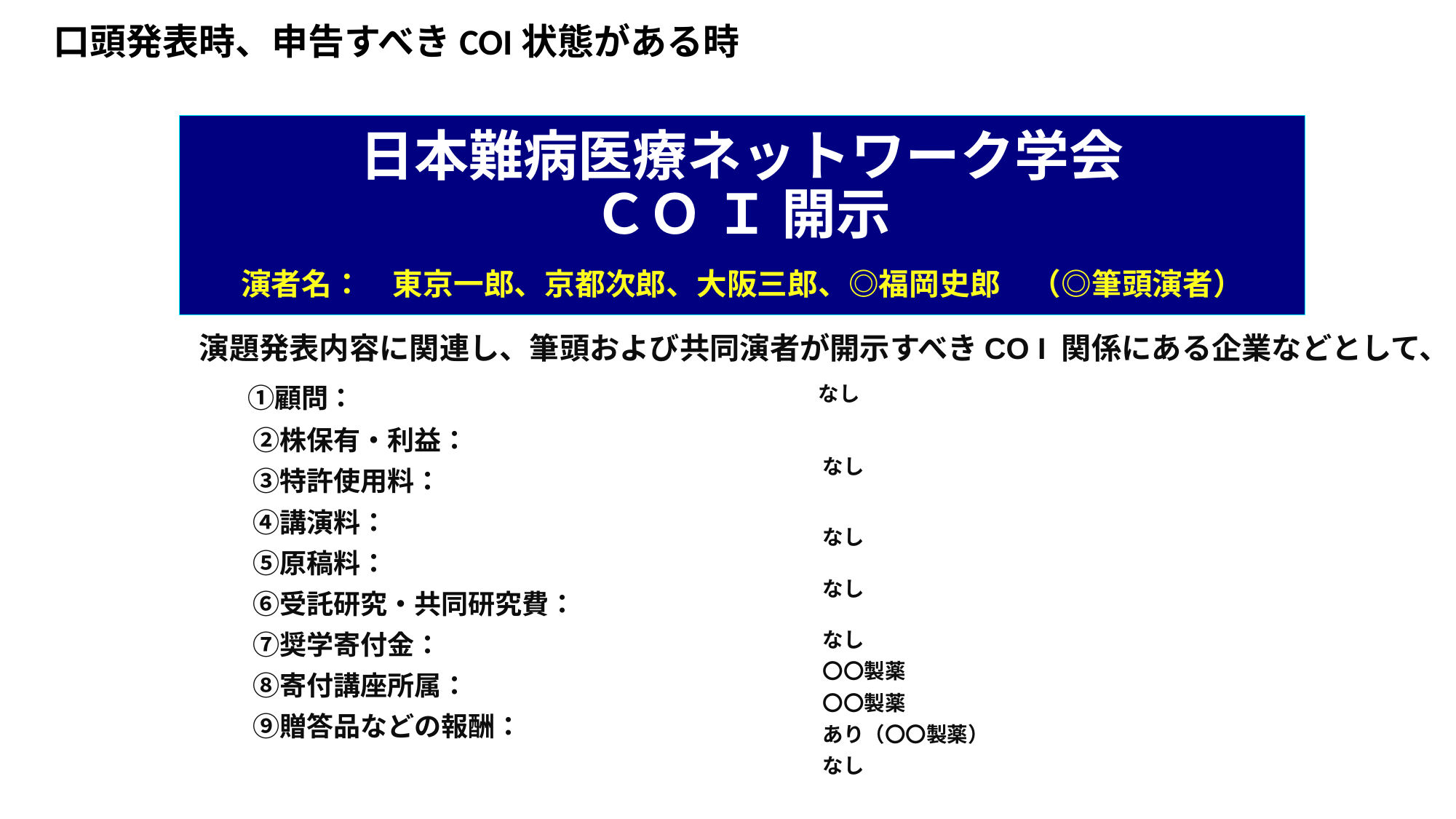

口頭発表時、申告すべきCOI状態がある時
# 日本難病医療ネットワーク学会 ＣＯ Ｉ 開示 　 演者名：　東京一郎、京都次郎、大阪三郎、◎福岡史郎　（◎筆頭演者）
演題発表内容に関連し、筆頭および共同演者が開示すべきCO I 関係にある企業などとして、
　  ①顧問：
　　②株保有・利益：
　　③特許使用料：
　　④講演料：
　　⑤原稿料：
　　⑥受託研究・共同研究費：
　　⑦奨学寄付金：
　　⑧寄付講座所属：
　　⑨贈答品などの報酬：

　  なし
　　なし
　　なし
　　なし
　　なし
　　〇〇製薬
　　〇〇製薬
　　あり（〇〇製薬）
　　なし